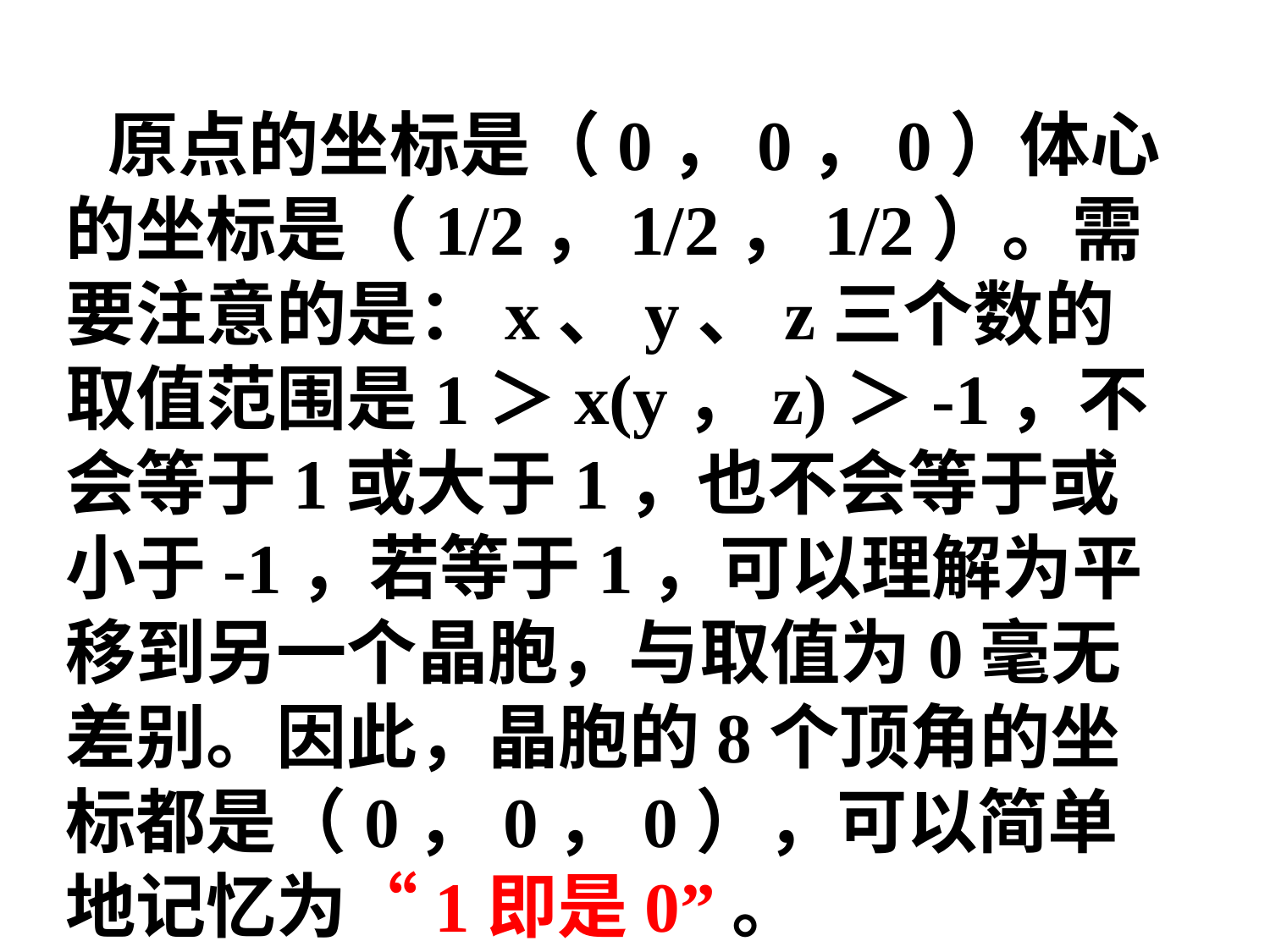

原点的坐标是（0，0，0）体心的坐标是（1/2，1/2，1/2）。需要注意的是：x、y、z三个数的取值范围是1＞x(y，z)＞-1，不会等于1或大于1，也不会等于或小于-1，若等于1，可以理解为平移到另一个晶胞，与取值为0毫无差别。因此，晶胞的8个顶角的坐标都是（0，0，0），可以简单地记忆为“1即是0”。